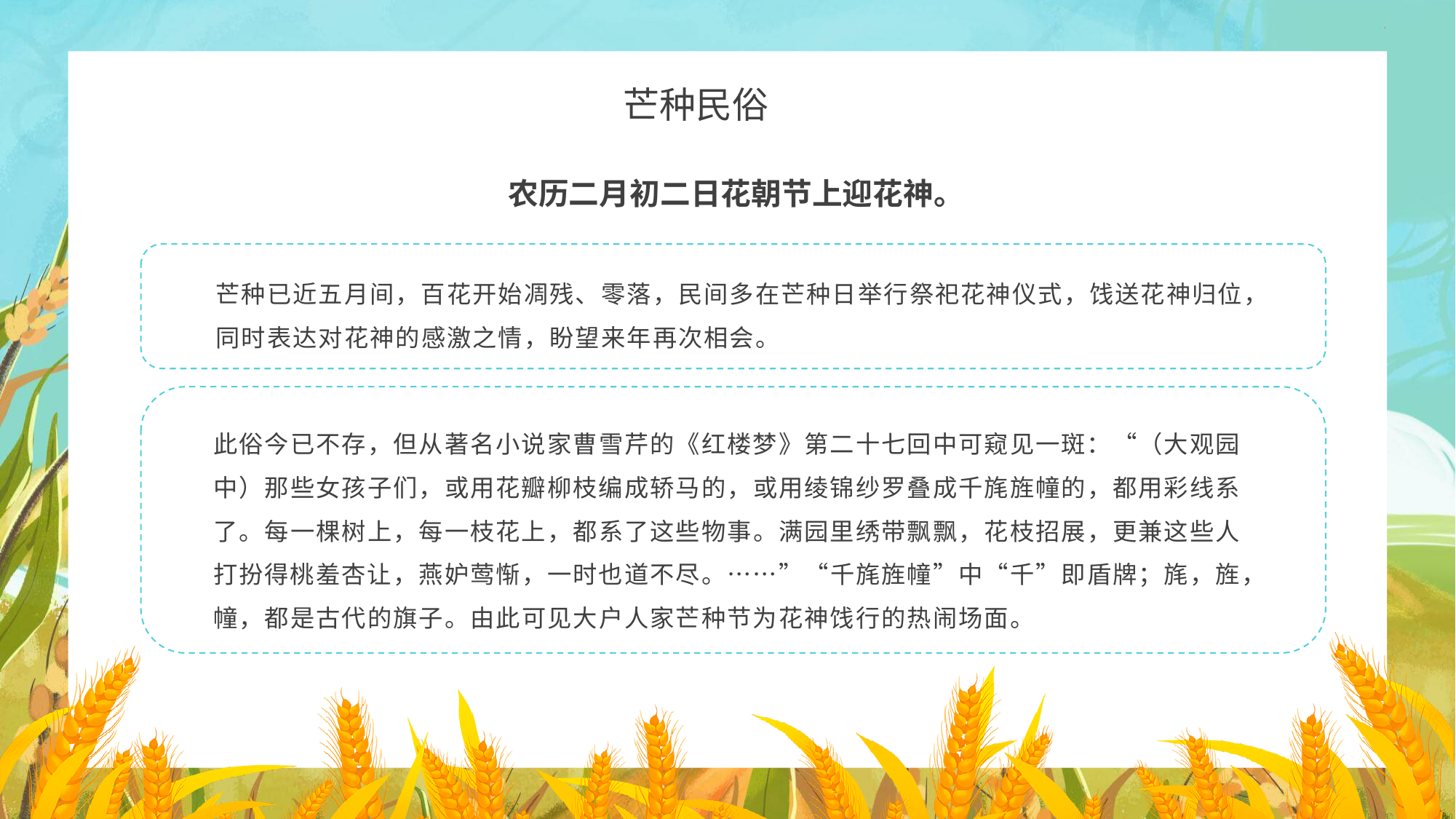

农历二月初二日花朝节上迎花神。

芒种已近五月间，百花开始凋残、零落，民间多在芒种日举行祭祀花神仪式，饯送花神归位，同时表达对花神的感激之情，盼望来年再次相会。

此俗今已不存，但从著名小说家曹雪芹的《红楼梦》第二十七回中可窥见一斑：“（大观园中）那些女孩子们，或用花瓣柳枝编成轿马的，或用绫锦纱罗叠成千旄旌幢的，都用彩线系了。每一棵树上，每一枝花上，都系了这些物事。满园里绣带飘飘，花枝招展，更兼这些人打扮得桃羞杏让，燕妒莺惭，一时也道不尽。……”“千旄旌幢”中“千”即盾牌；旄，旌，幢，都是古代的旗子。由此可见大户人家芒种节为花神饯行的热闹场面。